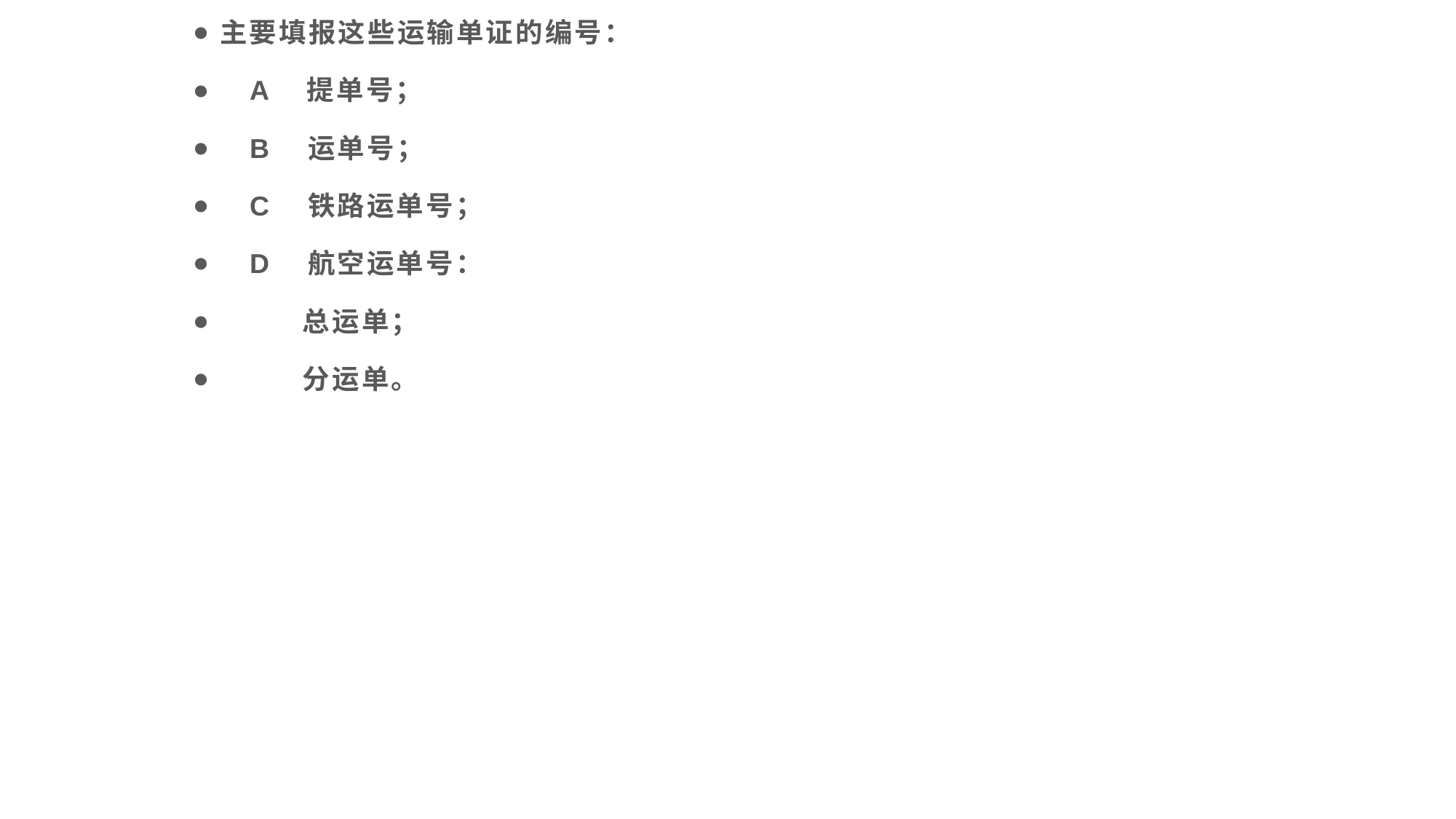

主要填报这些运输单证的编号：
   A   提单号；
   B   运单号；
   C   铁路运单号；
   D   航空运单号：
         总运单；
         分运单。